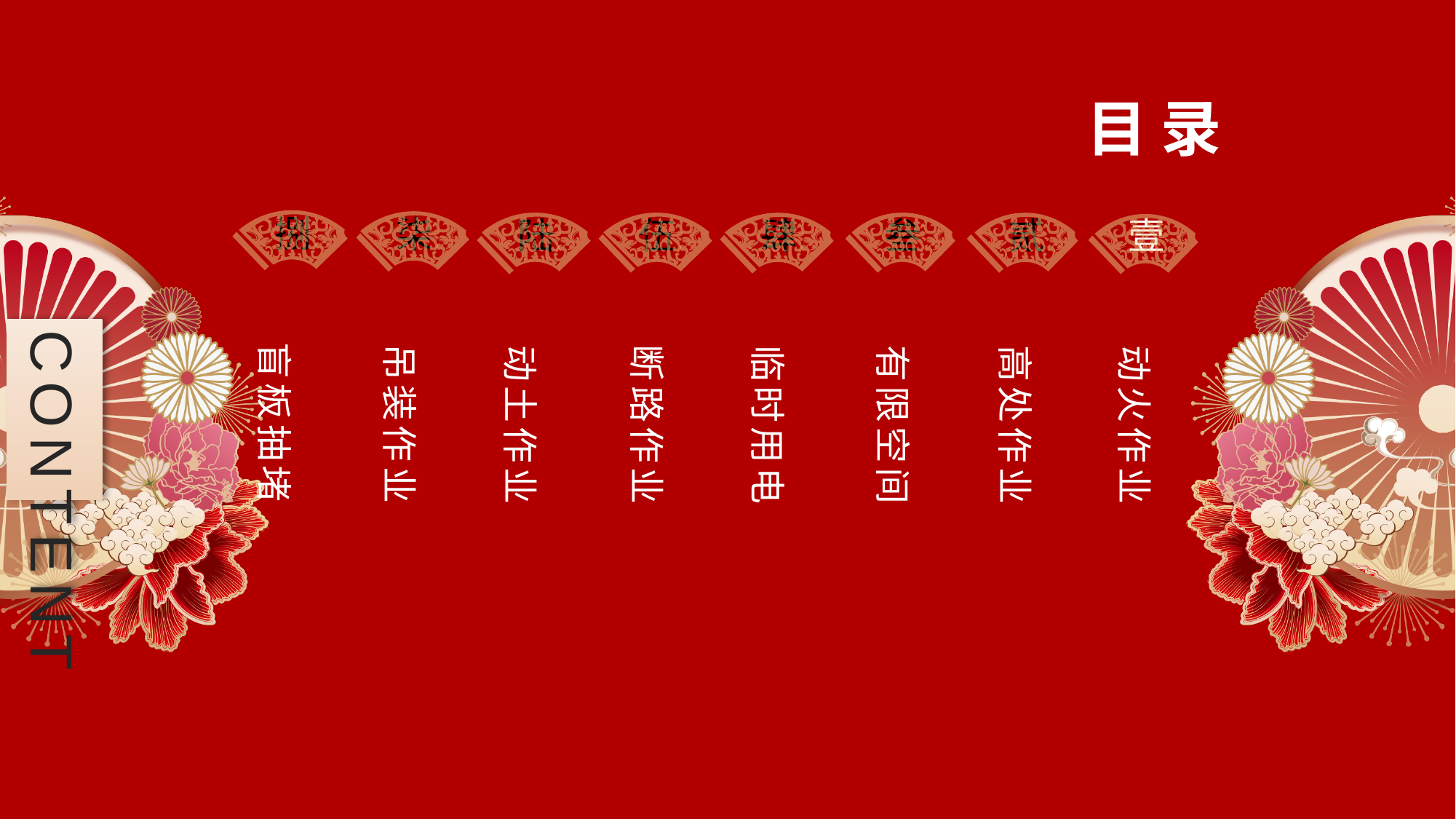

目 录
捌
柒
陆
伍
肆
叁
贰
壹

CONTENT
盲板抽堵
吊装作业
断路作业
动土作业
临时用电
高处作业
有限空间
动火作业